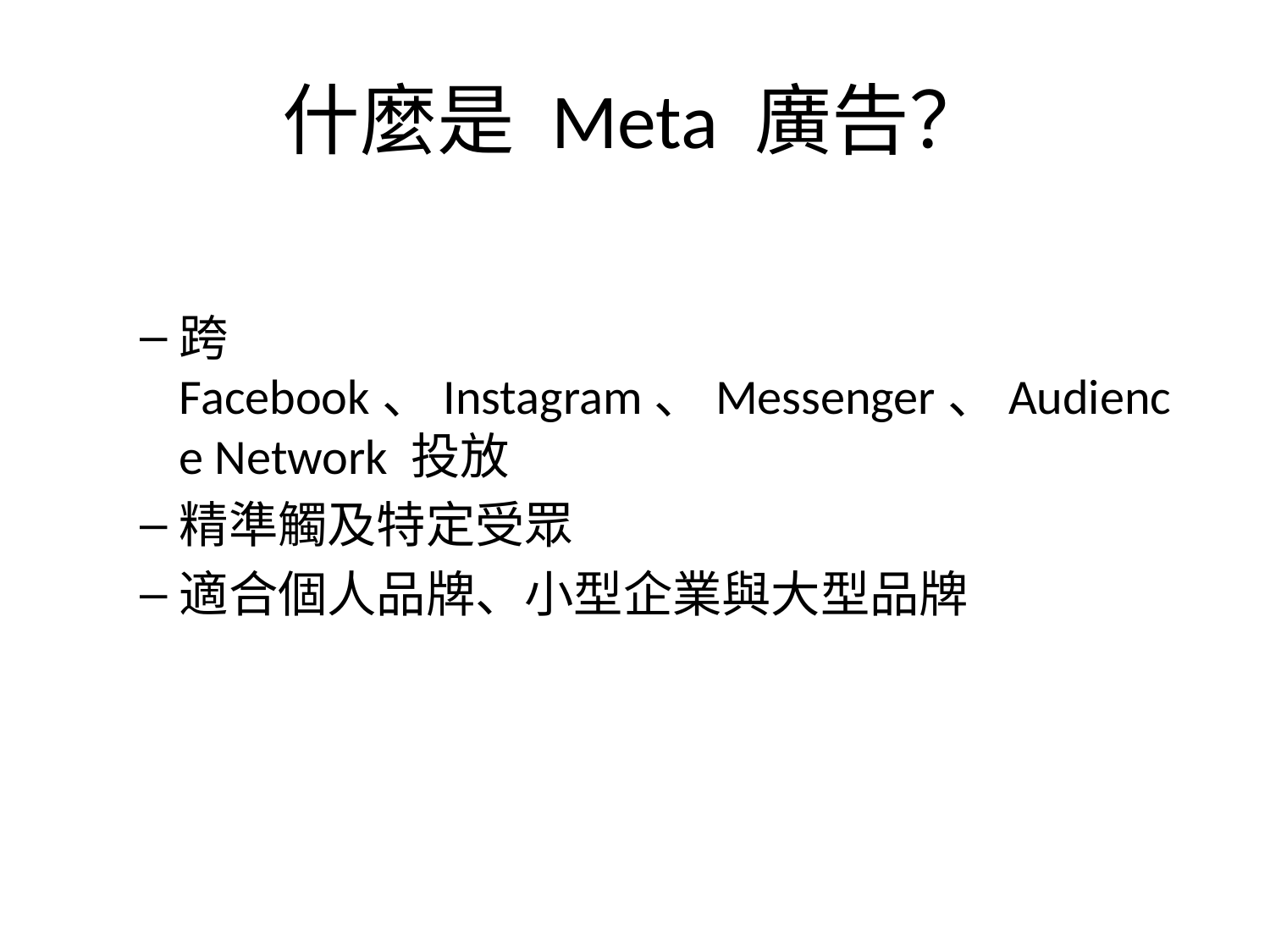

# 什麼是 Meta 廣告？

跨 Facebook、Instagram、Messenger、Audience Network 投放
精準觸及特定受眾
適合個人品牌、小型企業與大型品牌